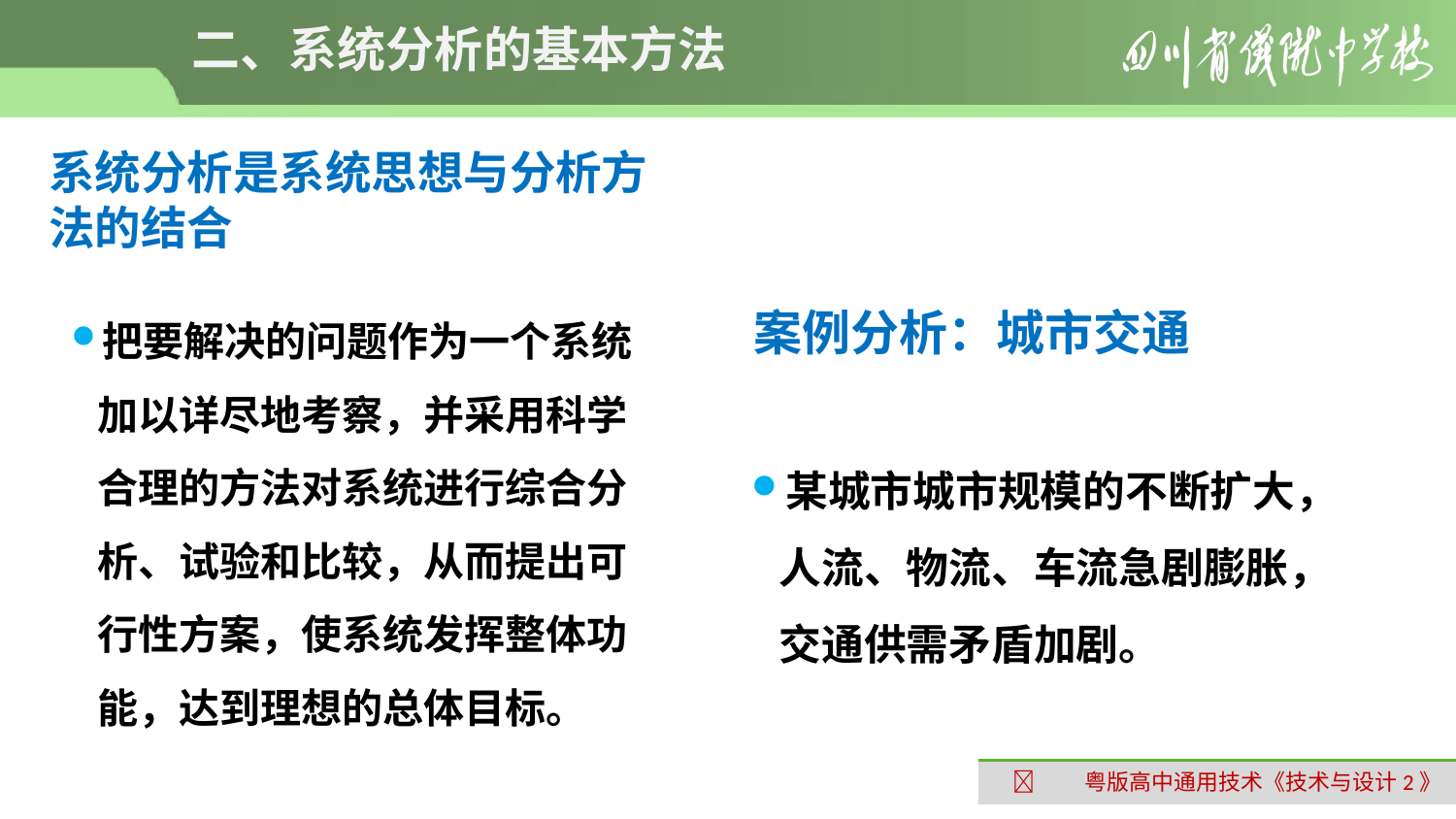

# 二、系统分析的基本方法
系统分析是系统思想与分析方法的结合
把要解决的问题作为一个系统加以详尽地考察，并采用科学合理的方法对系统进行综合分析、试验和比较，从而提出可行性方案，使系统发挥整体功能，达到理想的总体目标。
案例分析：城市交通
某城市城市规模的不断扩大，人流、物流、车流急剧膨胀，交通供需矛盾加剧。